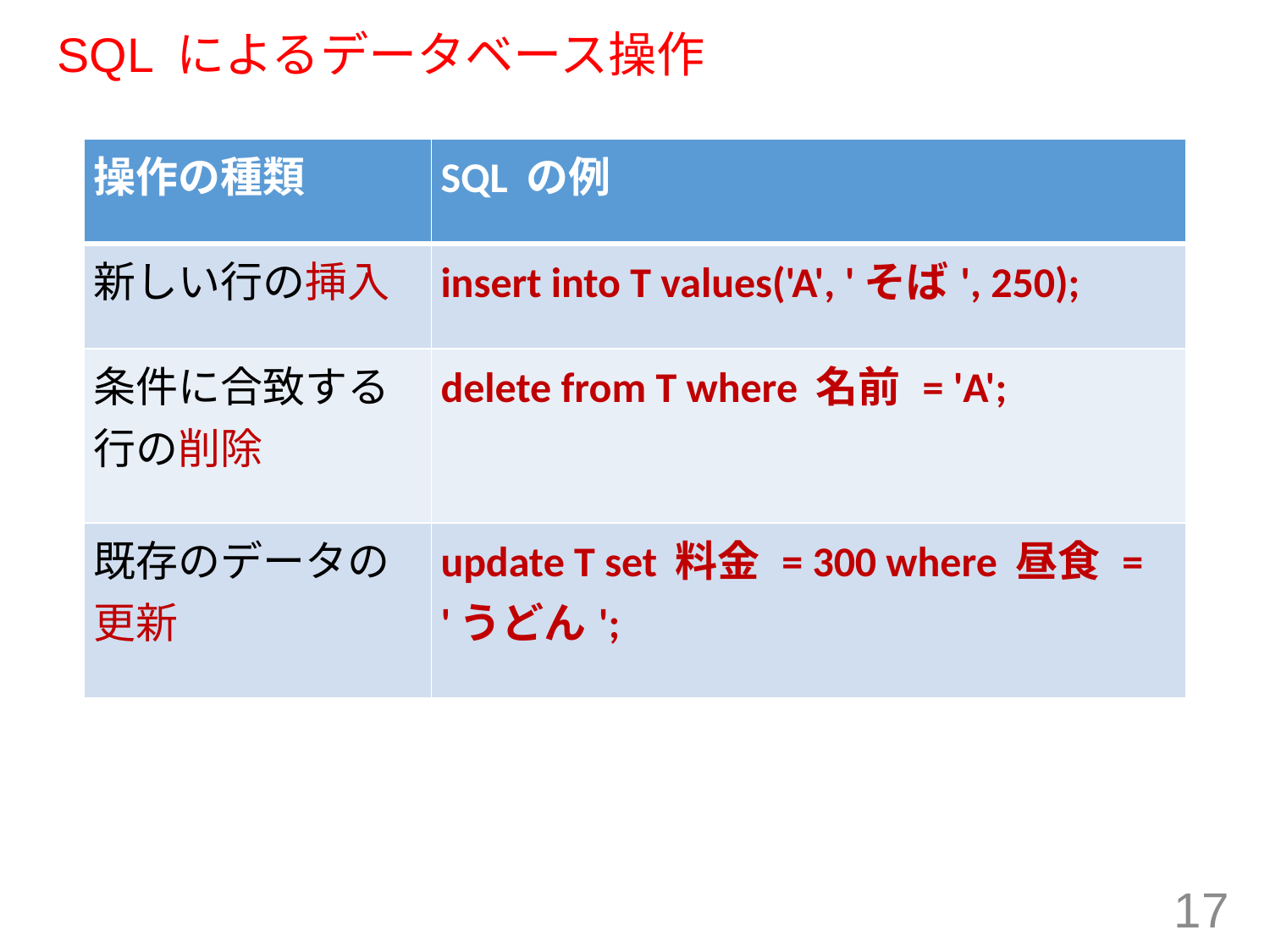

# SQL によるデータベース操作
| 操作の種類 | SQL の例 |
| --- | --- |
| 新しい行の挿入 | insert into T values('A', 'そば', 250); |
| 条件に合致する行の削除 | delete from T where 名前 = 'A'; |
| 既存のデータの更新 | update T set 料金 = 300 where 昼食 = 'うどん'; |
17